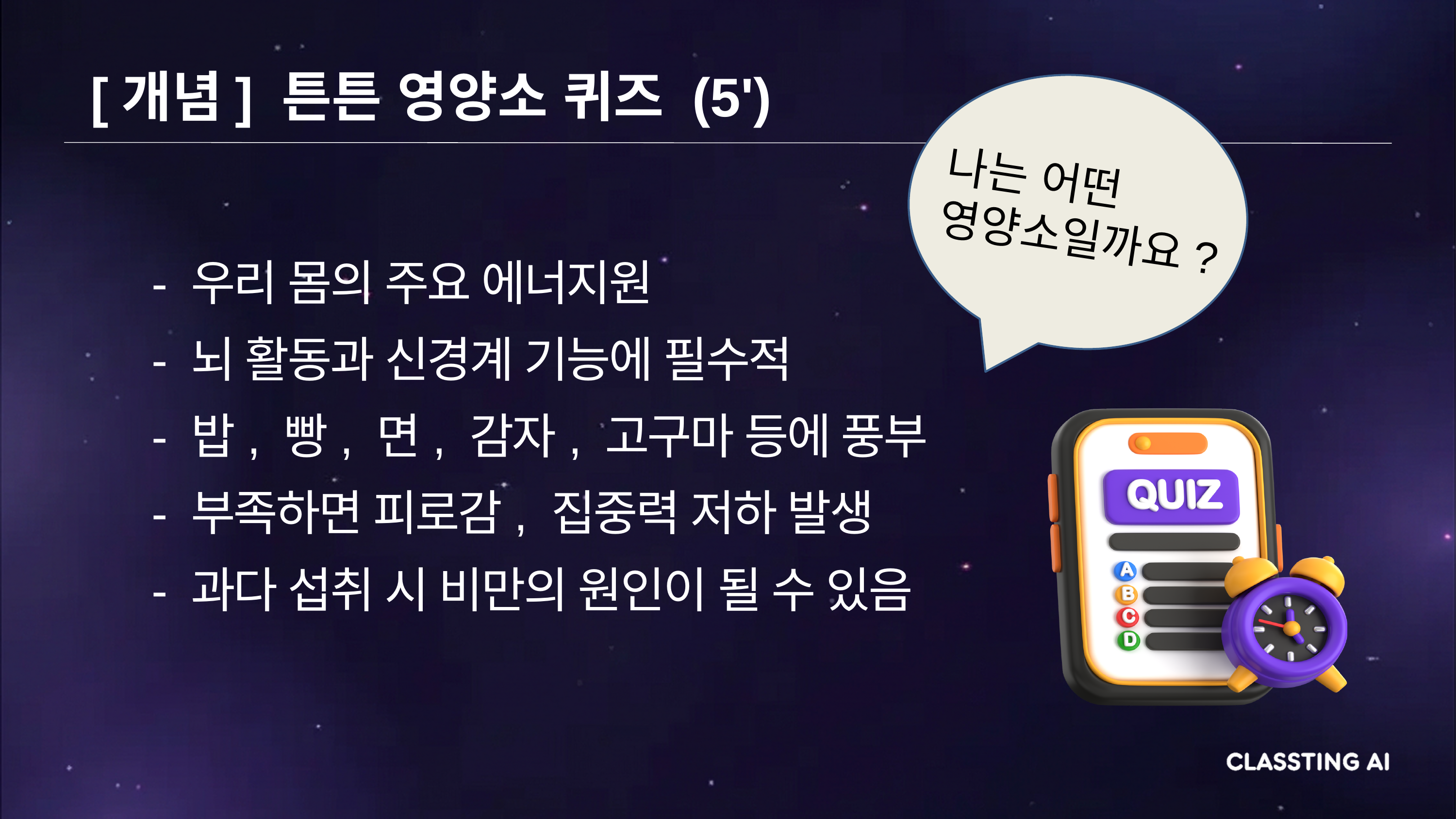

[개념] 튼튼 영양소 퀴즈 (5')

나는 어떤 영양소일까요?
- 우리 몸의 주요 에너지원
- 뇌 활동과 신경계 기능에 필수적
- 밥, 빵, 면, 감자, 고구마 등에 풍부
- 부족하면 피로감, 집중력 저하 발생
- 과다 섭취 시 비만의 원인이 될 수 있음